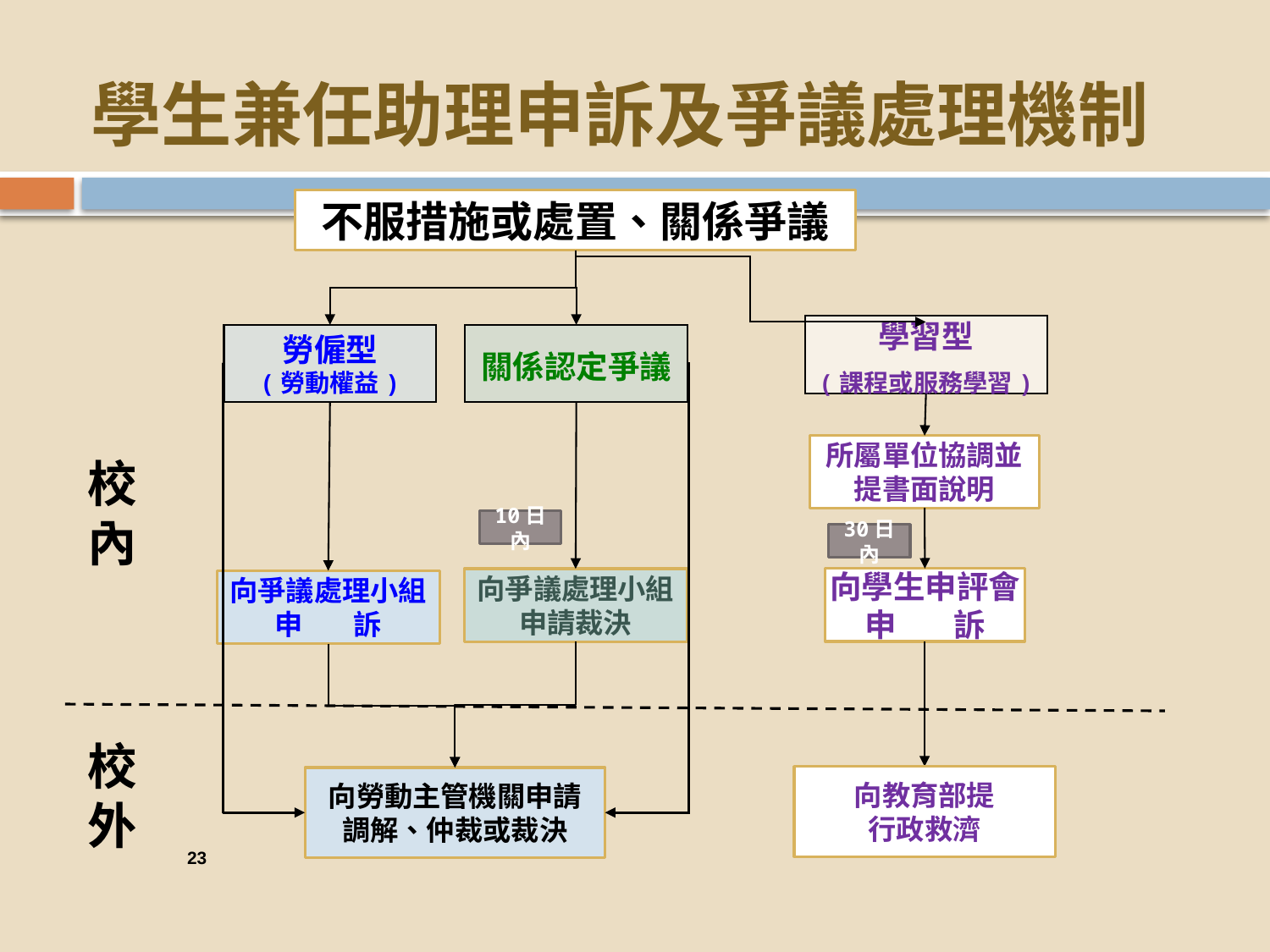

# 學生兼任助理申訴及爭議處理機制
不服措施或處置、關係爭議
學習型
(課程或服務學習)
勞僱型
(勞動權益)
關係認定爭議
所屬單位協調並提書面說明
校內
10日內
30日內
向學生申評會申        訴
向爭議處理小組申請裁決
向爭議處理小組
申        訴
校外
向教育部提
行政救濟
向勞動主管機關申請調解、仲裁或裁決
23